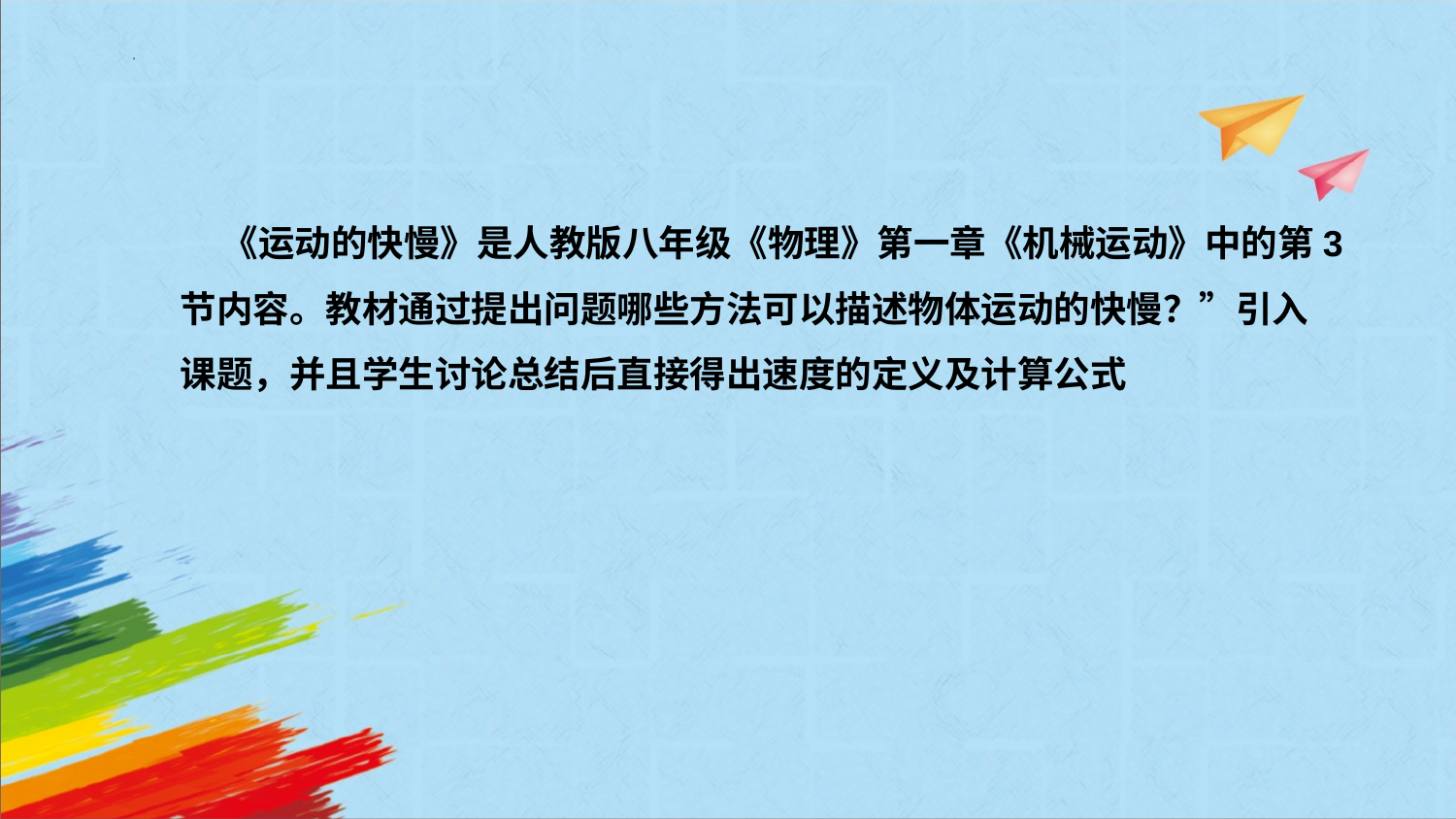

《运动的快慢》是人教版八年级《物理》第一章《机械运动》中的第3节内容。教材通过提出问题哪些方法可以描述物体运动的快慢？”引入课题，并且学生讨论总结后直接得出速度的定义及计算公式